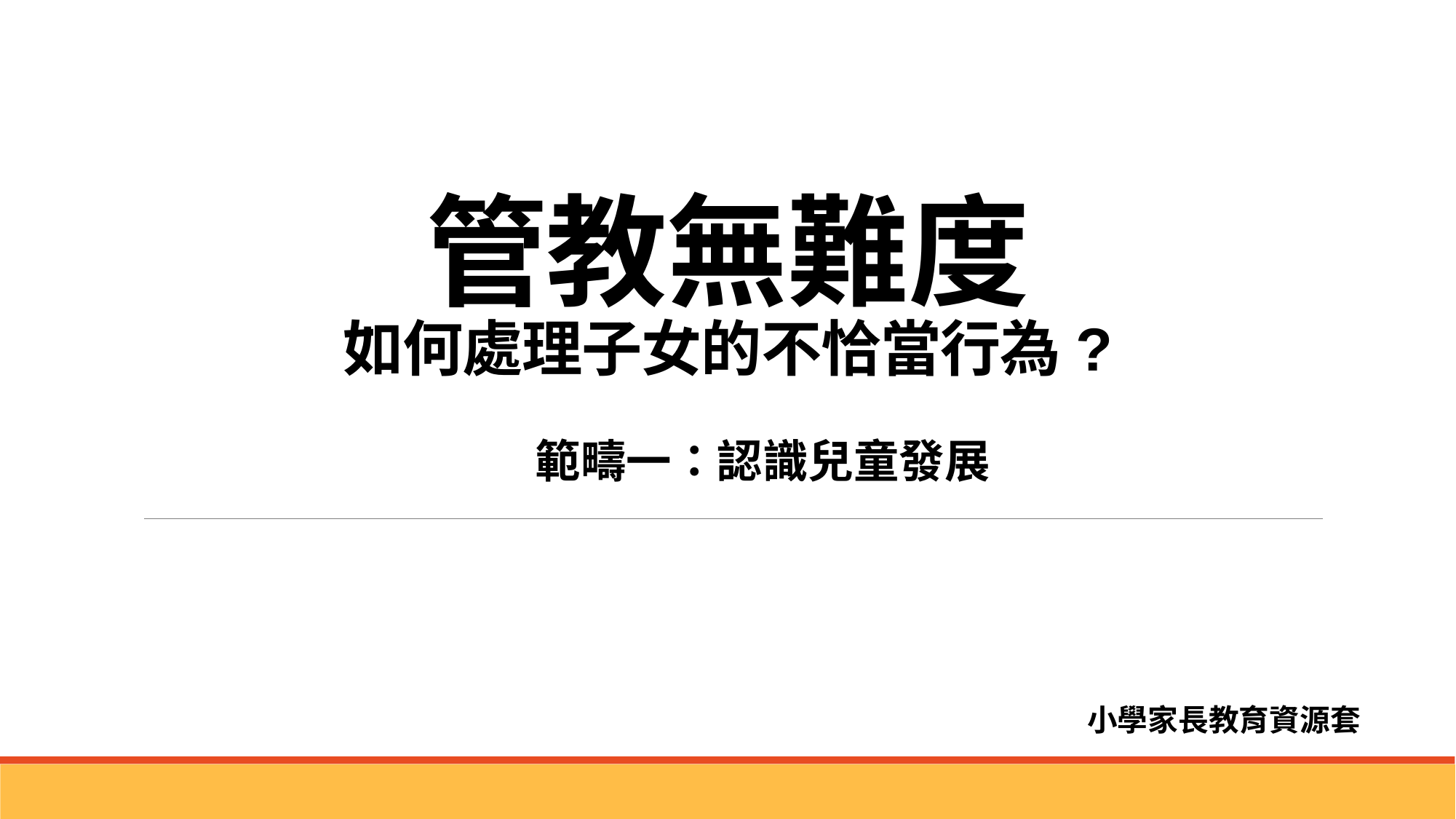

# 管教無難度 如何處理子女的不恰當行為?
範疇一：認識兒童發展
小學家長教育資源套